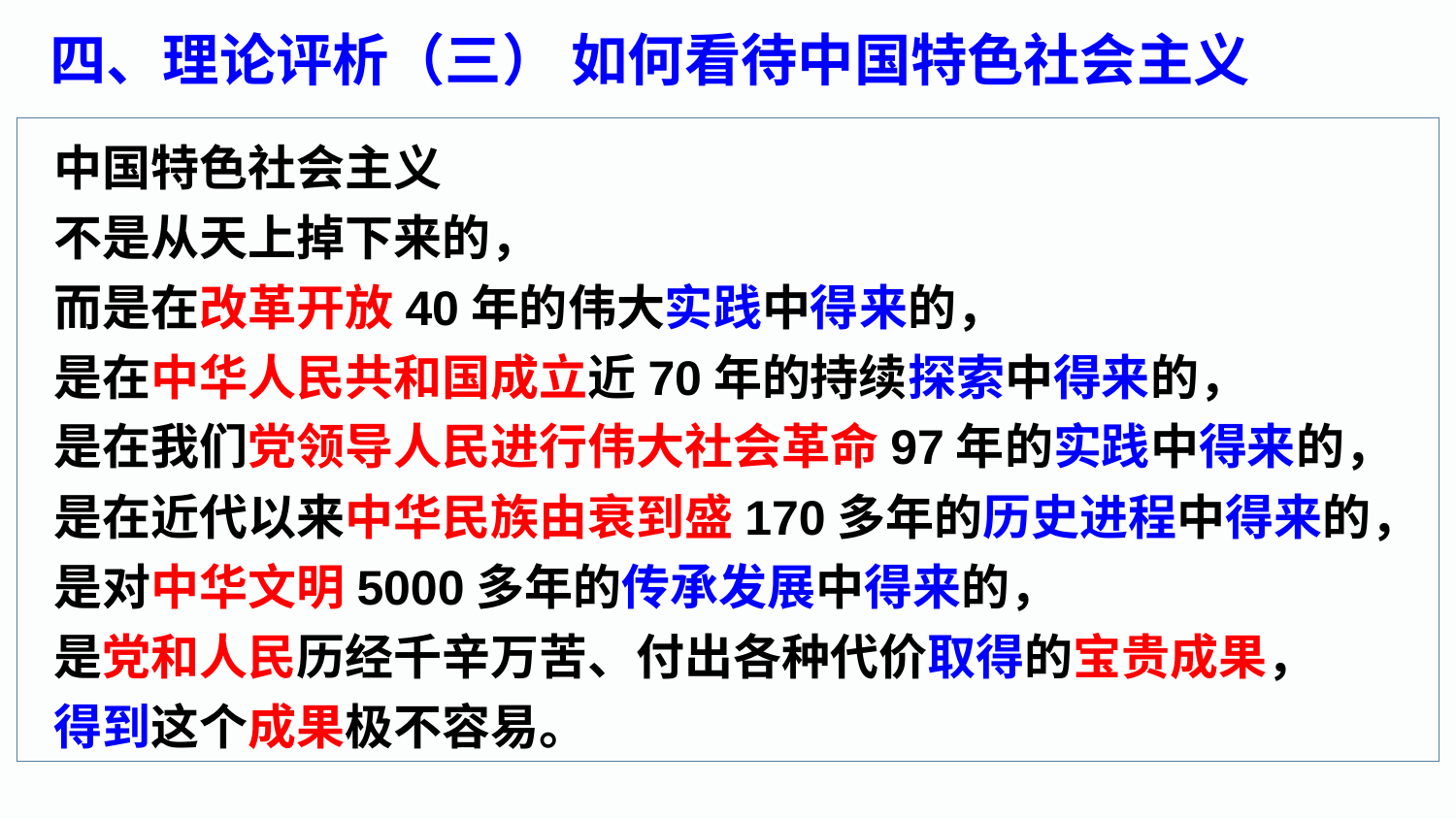

四、理论评析（三） 如何看待中国特色社会主义
 中国特色社会主义
 不是从天上掉下来的，
 而是在改革开放40年的伟大实践中得来的，
 是在中华人民共和国成立近70年的持续探索中得来的，
 是在我们党领导人民进行伟大社会革命97年的实践中得来的，
 是在近代以来中华民族由衰到盛170多年的历史进程中得来的，
 是对中华文明5000多年的传承发展中得来的，
 是党和人民历经千辛万苦、付出各种代价取得的宝贵成果，
 得到这个成果极不容易。